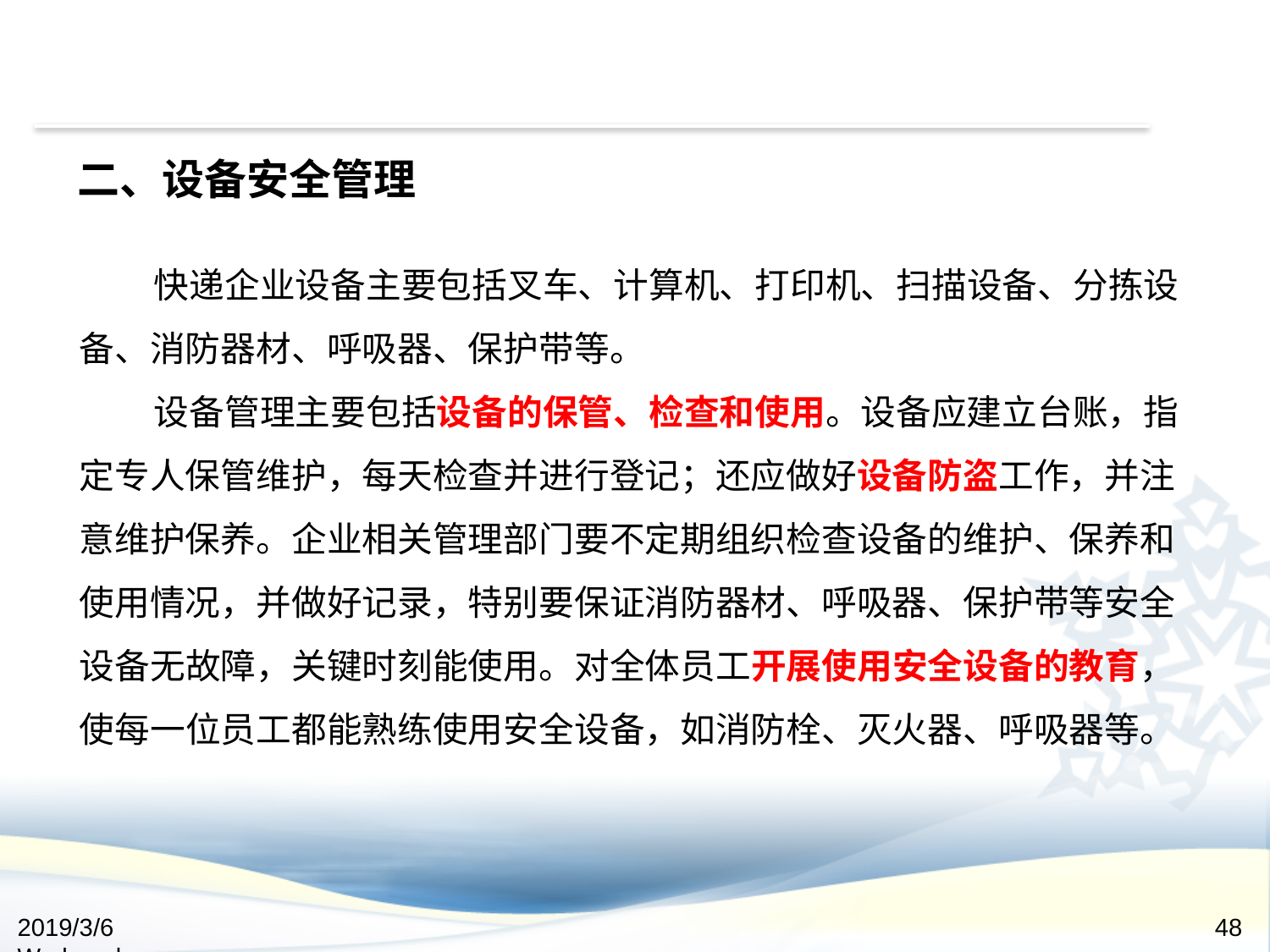

二、设备安全管理
快递企业设备主要包括叉车、计算机、打印机、扫描设备、分拣设备、消防器材、呼吸器、保护带等。
设备管理主要包括设备的保管、检查和使用。设备应建立台账，指定专人保管维护，每天检查并进行登记；还应做好设备防盗工作，并注意维护保养。企业相关管理部门要不定期组织检查设备的维护、保养和使用情况，并做好记录，特别要保证消防器材、呼吸器、保护带等安全设备无故障，关键时刻能使用。对全体员工开展使用安全设备的教育，使每一位员工都能熟练使用安全设备，如消防栓、灭火器、呼吸器等。